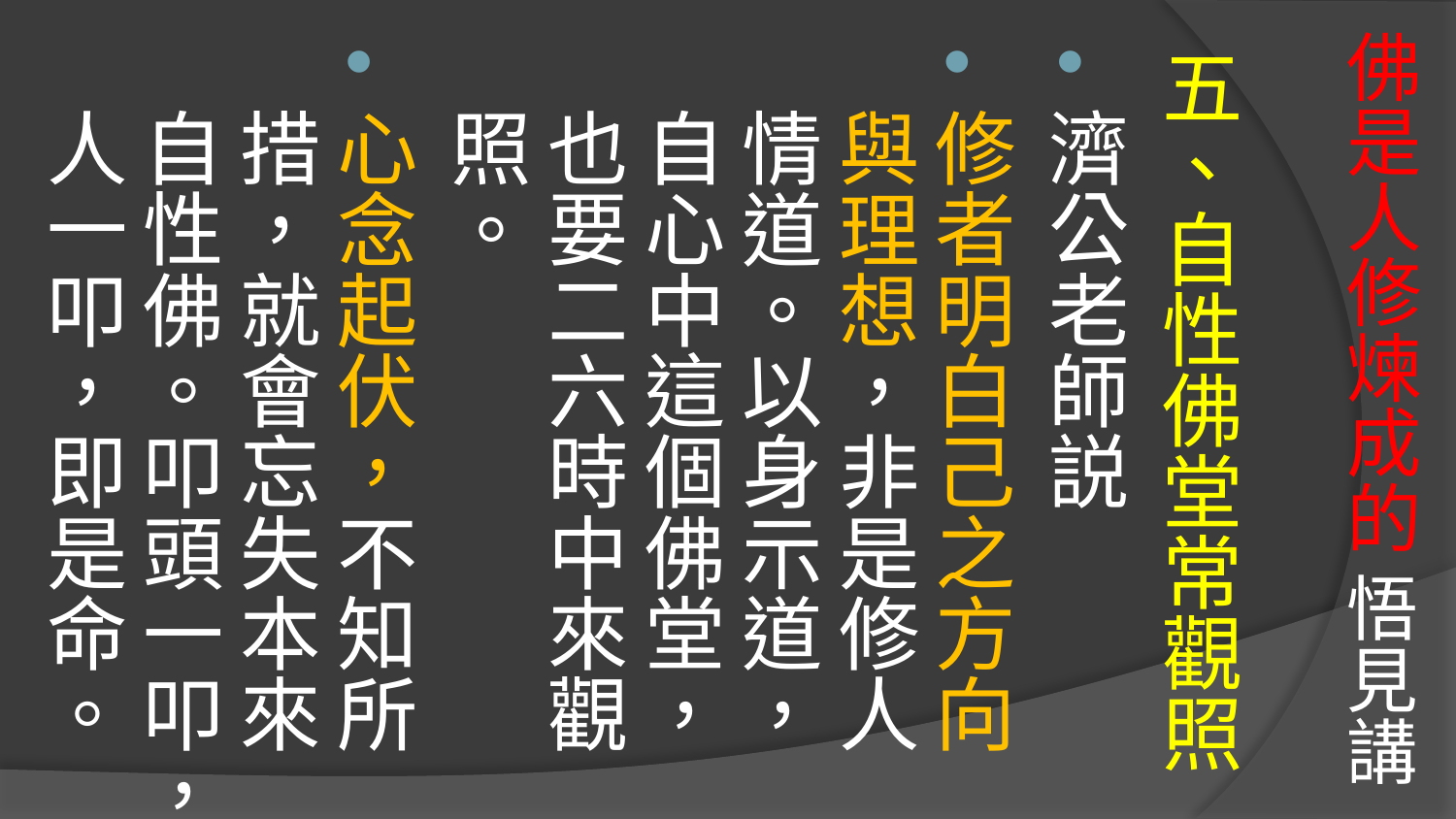

# 佛是人修煉成的 悟見講
五、自性佛堂常觀照
濟公老師説
修者明白己之方向與理想，非是修人情道。以身示道，自心中這個佛堂，也要二六時中來觀照。
心念起伏，不知所措，就會忘失本來自性佛。叩頭一叩，人一叩，即是命。